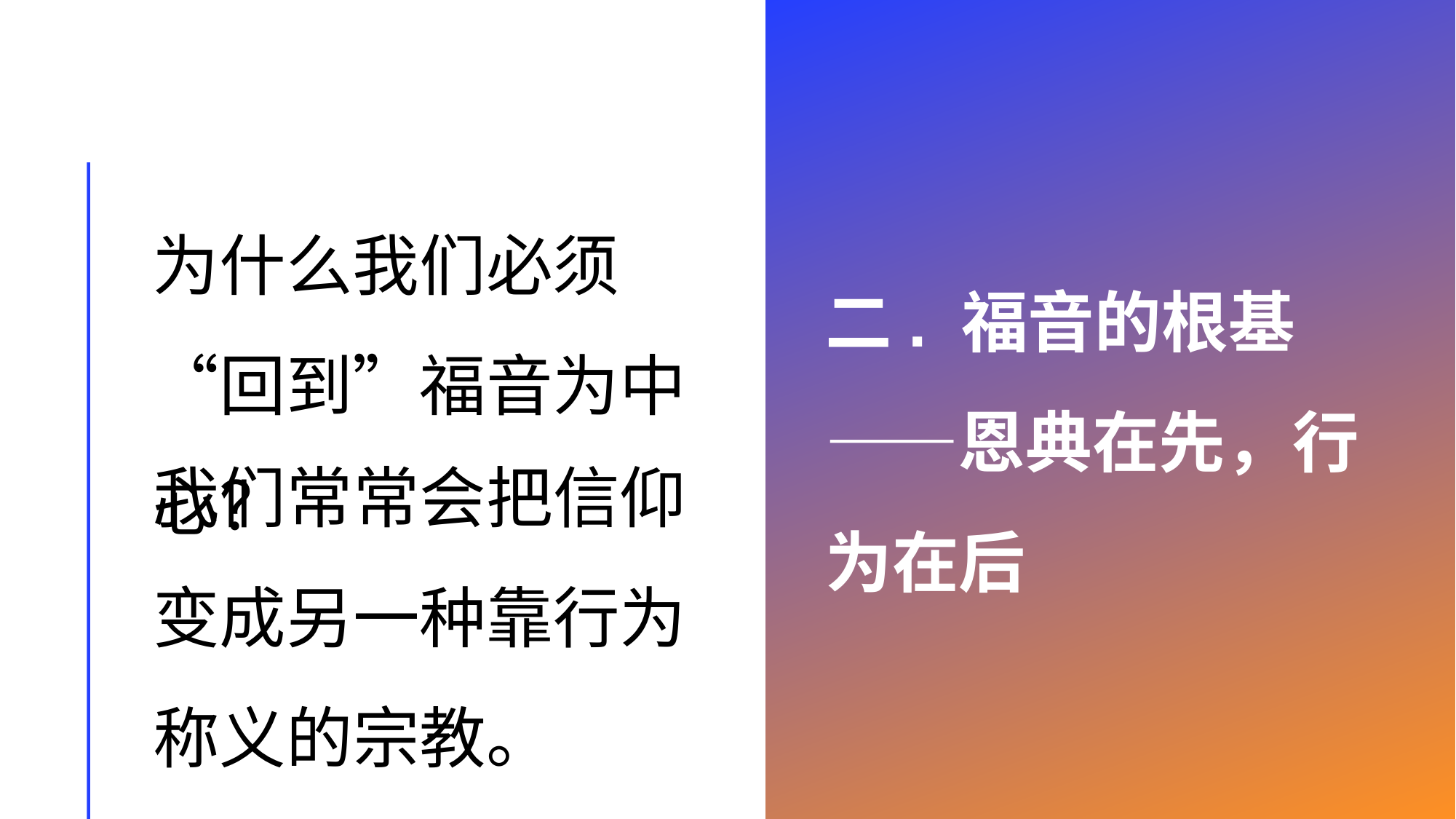

# 二. 福音的根基——恩典在先，行为在后
为什么我们必须“回到”福音为中心？
我们常常会把信仰变成另一种靠行为称义的宗教。